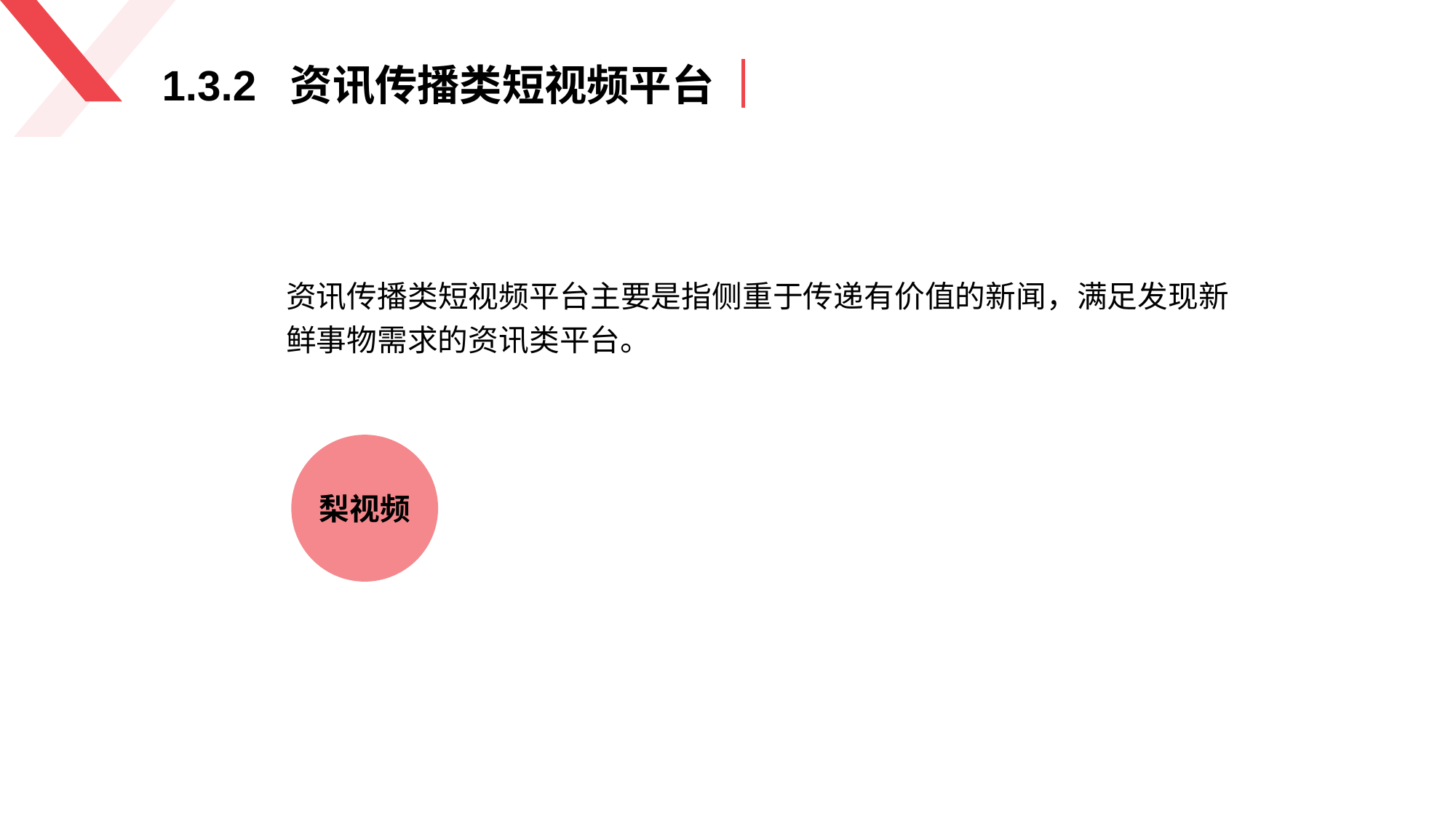

1.3.2  资讯传播类短视频平台
资讯传播类短视频平台主要是指侧重于传递有价值的新闻，满足发现新鲜事物需求的资讯类平台。
梨视频